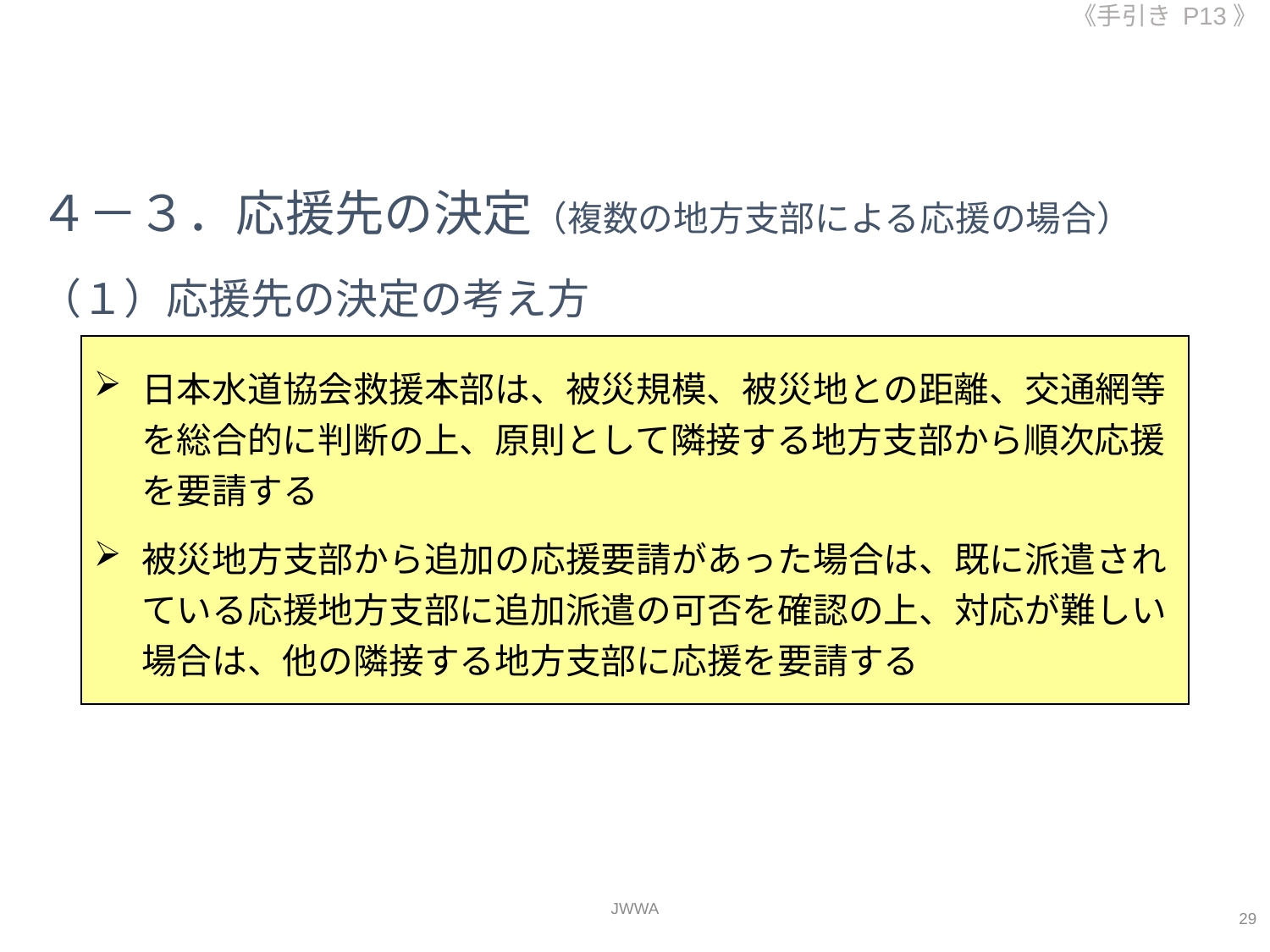

《手引き P13》
４－３．応援先の決定（複数の地方支部による応援の場合）
（１）応援先の決定の考え方
日本水道協会救援本部は、被災規模、被災地との距離、交通網等を総合的に判断の上、原則として隣接する地方支部から順次応援を要請する
被災地方支部から追加の応援要請があった場合は、既に派遣されている応援地方支部に追加派遣の可否を確認の上、対応が難しい場合は、他の隣接する地方支部に応援を要請する
JWWA
29